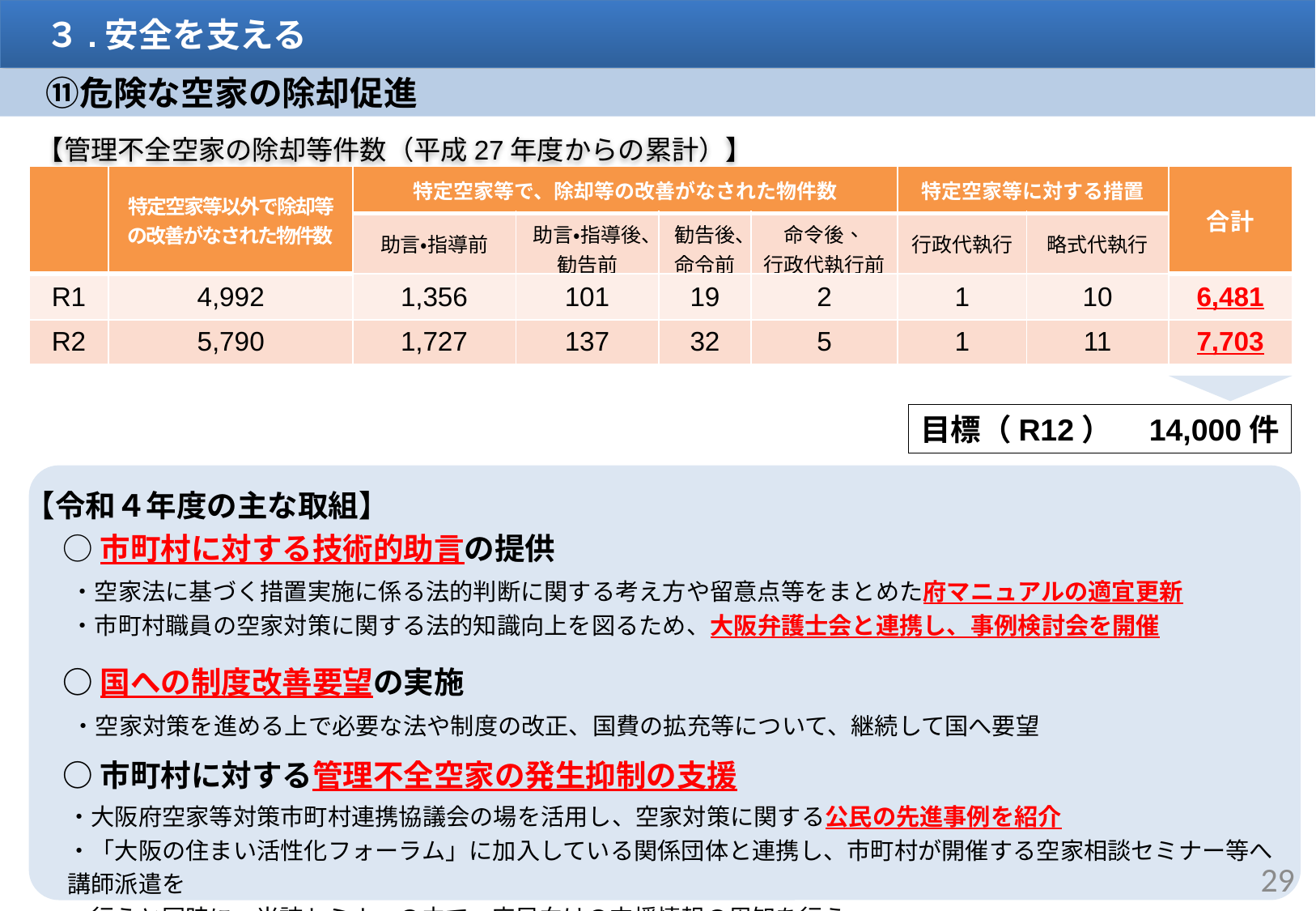

３.安全を支える
　⑪危険な空家の除却促進
【管理不全空家の除却等件数（平成27年度からの累計）】
|  | 特定空家等以外で除却等の改善がなされた物件数 | 特定空家等で、除却等の改善がなされた物件数 |  |  |  | 特定空家等に対する措置 |  | 合計 |
| --- | --- | --- | --- | --- | --- | --- | --- | --- |
|  |  | 助言・指導前 | 助言・指導後、 勧告前 | 勧告後、 命令前 | 命令後、 行政代執行前 | 行政代執行 | 略式代執行 |  |
| R1 | 4,992 | 1,356 | 101 | 19 | 2 | 1 | 10 | 6,481 |
| R2 | 5,790 | 1,727 | 137 | 32 | 5 | 1 | 11 | 7,703 |

目標（R12）　14,000件

【令和４年度の主な取組】
○市町村に対する技術的助言の提供
・空家法に基づく措置実施に係る法的判断に関する考え方や留意点等をまとめた府マニュアルの適宜更新
・市町村職員の空家対策に関する法的知識向上を図るため、大阪弁護士会と連携し、事例検討会を開催
○国への制度改善要望の実施
・空家対策を進める上で必要な法や制度の改正、国費の拡充等について、継続して国へ要望
○市町村に対する管理不全空家の発生抑制の支援
・大阪府空家等対策市町村連携協議会の場を活用し、空家対策に関する公民の先進事例を紹介
・「大阪の住まい活性化フォーラム」に加入している関係団体と連携し、市町村が開催する空家相談セミナー等へ講師派遣を
　行うと同時に、当該セミナーの中で、府民向けの支援情報の周知を行う。
29